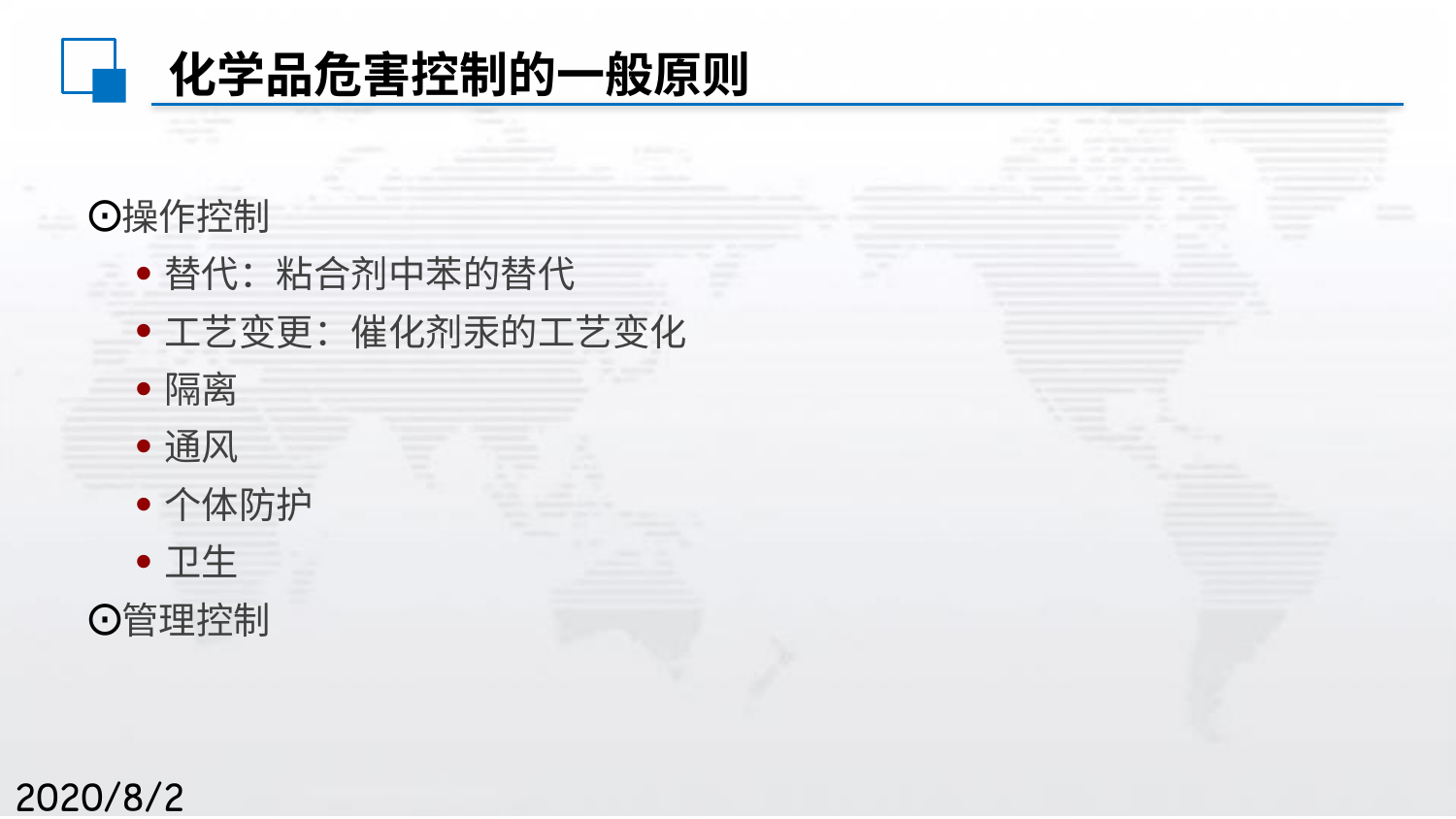

化学品危害控制的一般原则
操作控制
替代：粘合剂中苯的替代
工艺变更：催化剂汞的工艺变化
隔离
通风
个体防护
卫生
管理控制
2020/8/2